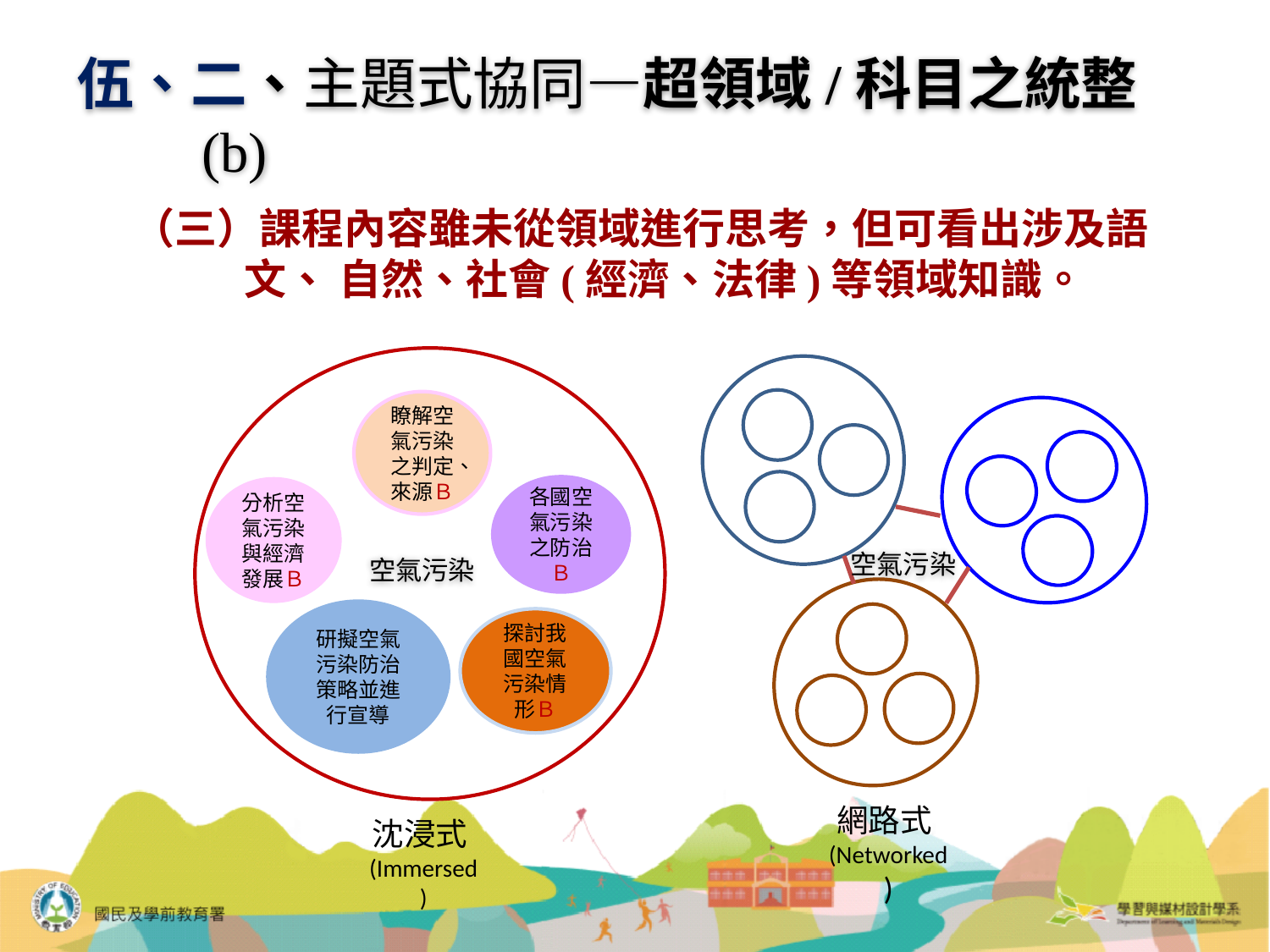

# 伍、二、主題式協同—超領域/科目之統整 (b)

（三）課程內容雖未從領域進行思考，但可看出涉及語文、 自然、社會(經濟、法律)等領域知識。

瞭解空氣污染之判定、來源Ｂ
各國空氣污染之防治Ｂ
分析空氣污染與經濟發展Ｂ
空氣污染
研擬空氣污染防治策略並進行宣導
探討我國空氣污染情形Ｂ
沈浸式(Immersed)

網路式(Networked)
空氣污染